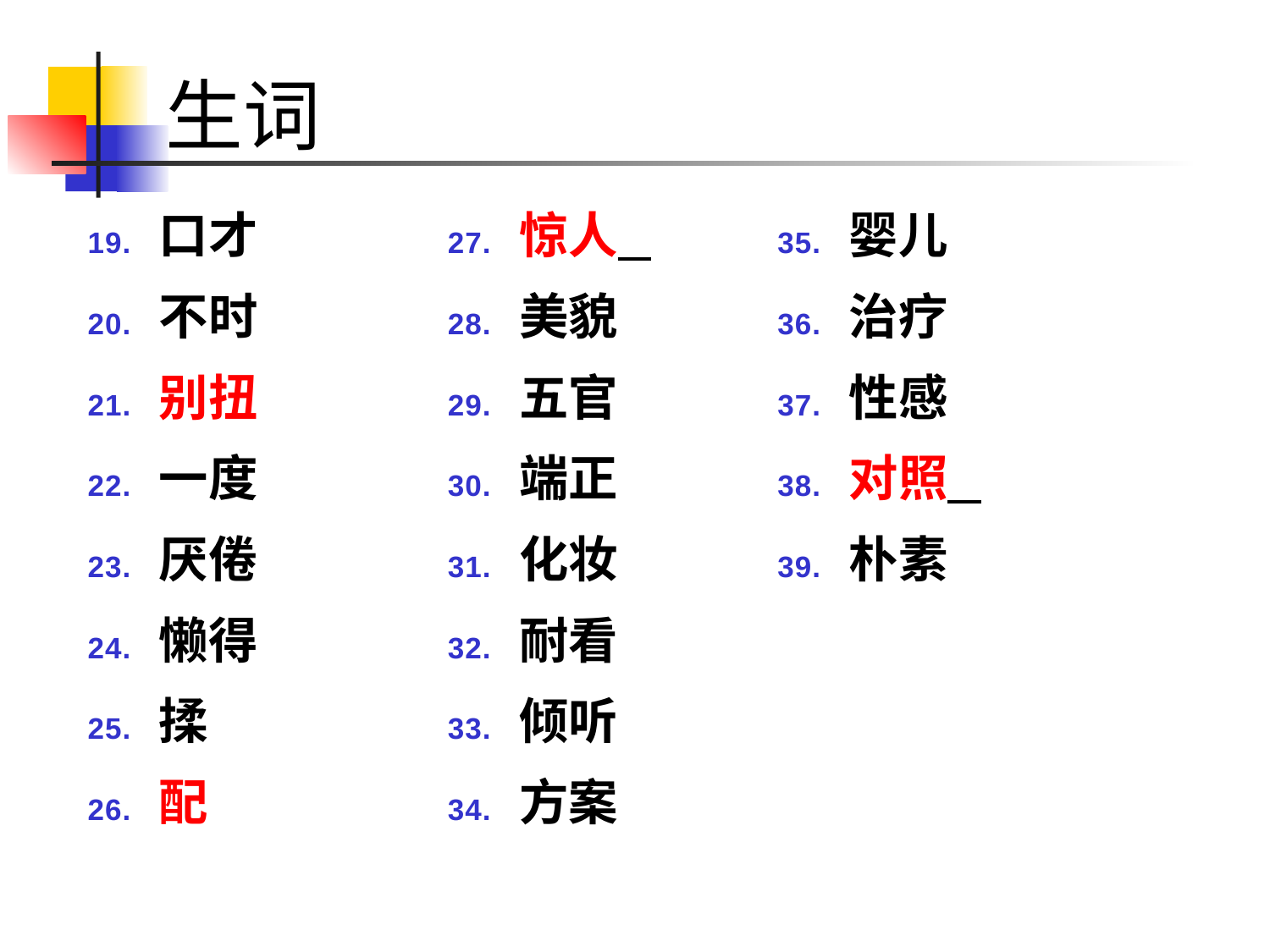

# 生词
口才
不时
别扭
一度
厌倦
懒得
揉
配
惊人
美貌
五官
端正
化妆
耐看
倾听
方案
婴儿
治疗
性感
对照
朴素